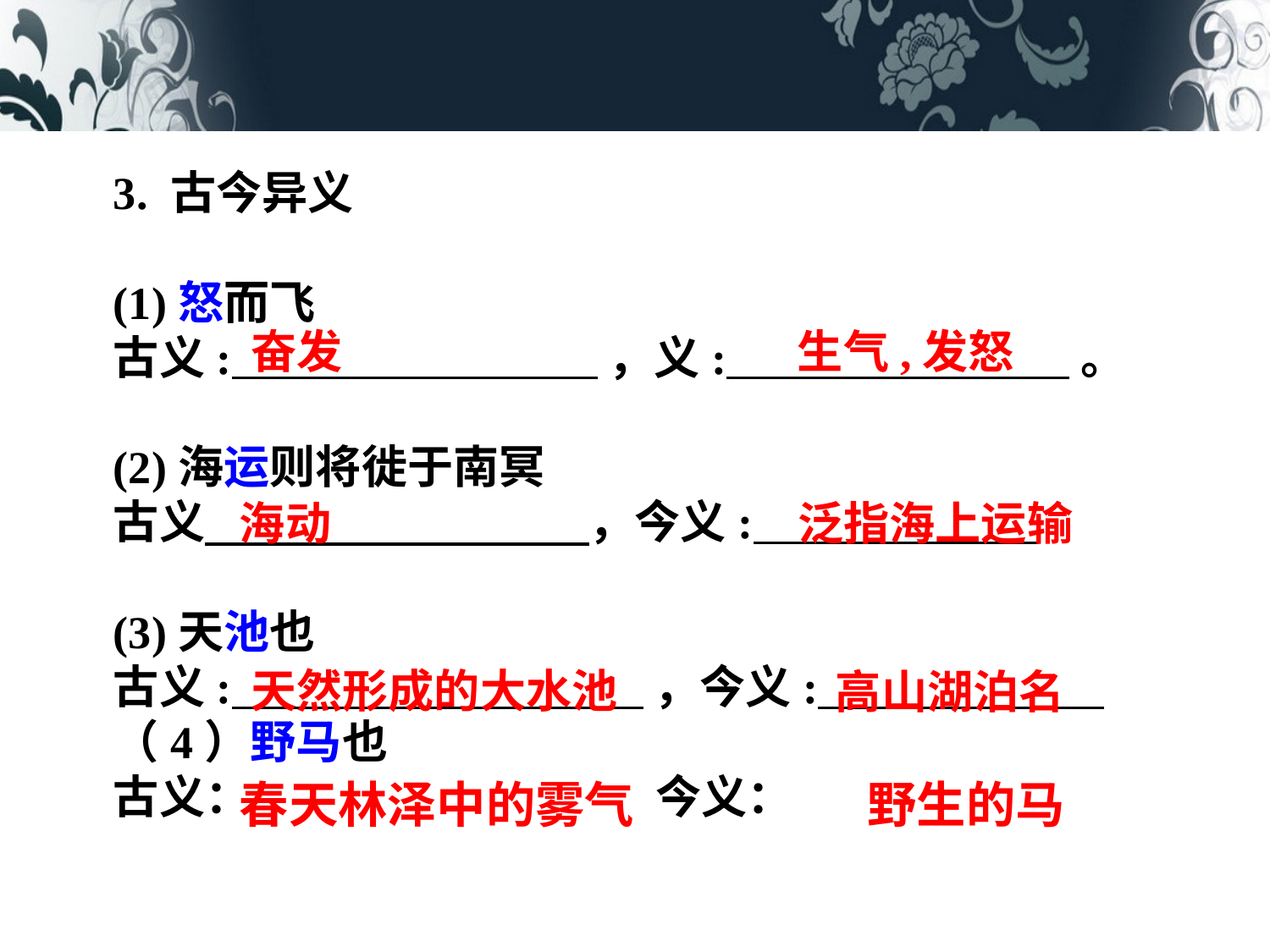

3. 古今异义

(1)怒而飞
古义:                                ，义:                              。

(2)海运则将徙于南冥
古义                                     ，今义:

(3)天池也
古义:                                    ，今义:
（4）野马也
古义：                                       今义：
奋发
生气,发怒
海动
泛指海上运输
天然形成的大水池
高山湖泊名
春天林泽中的雾气
野生的马